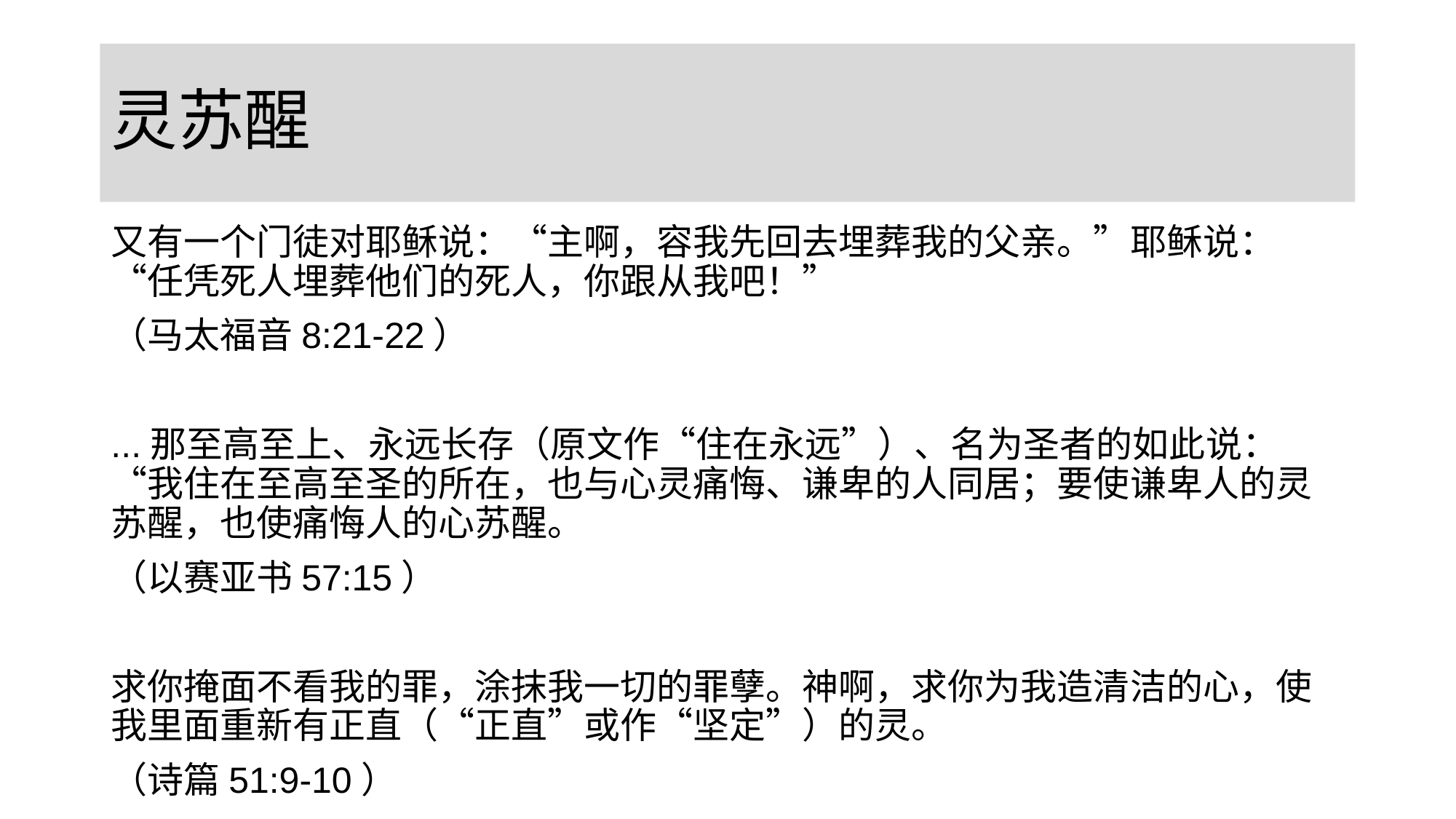

# 灵苏醒
又有一个门徒对耶稣说：“主啊，容我先回去埋葬我的父亲。”耶稣说：“任凭死人埋葬他们的死人，你跟从我吧！”
（马太福音8:21-22）

...那至高至上、永远长存（原文作“住在永远”）、名为圣者的如此说：“我住在至高至圣的所在，也与心灵痛悔、谦卑的人同居；要使谦卑人的灵苏醒，也使痛悔人的心苏醒。
（以赛亚书57:15）

求你掩面不看我的罪，涂抹我一切的罪孽。神啊，求你为我造清洁的心，使我里面重新有正直（“正直”或作“坚定”）的灵。
（诗篇51:9-10）